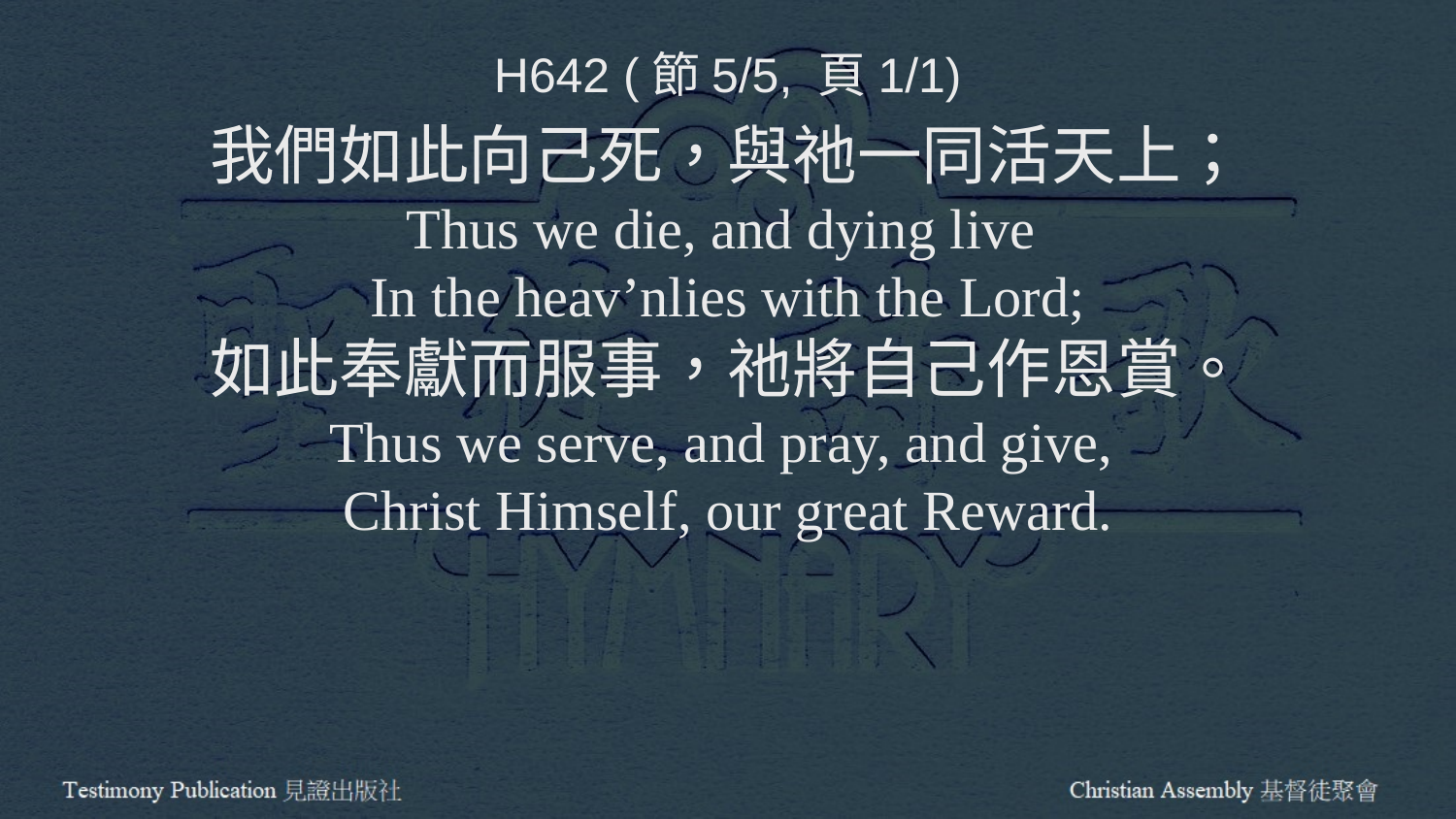

H642 (節5/5, 頁1/1)
我們如此向己死，與祂一同活天上；
Thus we die, and dying live
In the heav’nlies with the Lord;
如此奉獻而服事，祂將自己作恩賞。
Thus we serve, and pray, and give,
Christ Himself, our great Reward.